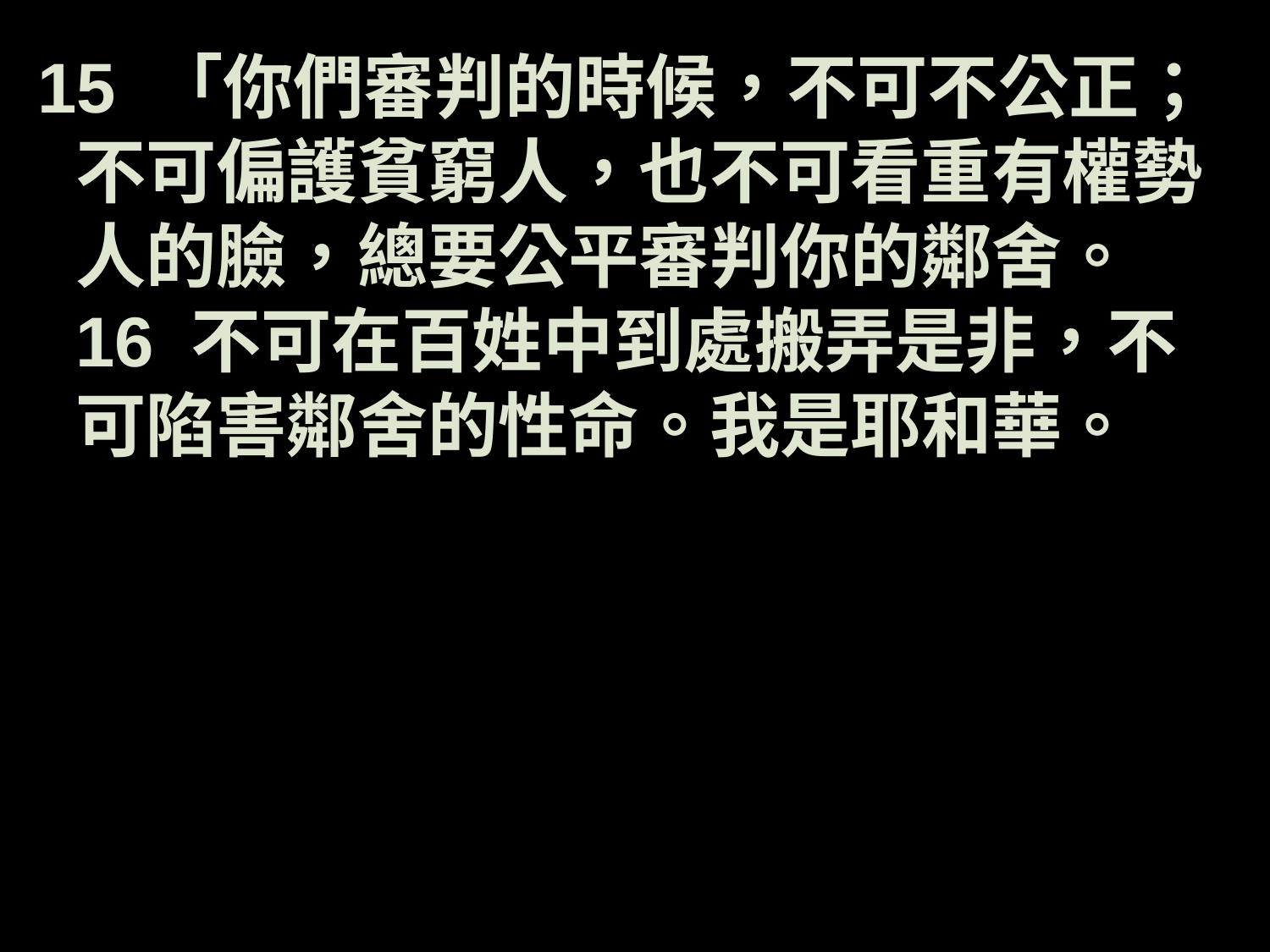

15 「你們審判的時候，不可不公正；不可偏護貧窮人，也不可看重有權勢人的臉，總要公平審判你的鄰舍。 16 不可在百姓中到處搬弄是非，不可陷害鄰舍的性命。我是耶和華。